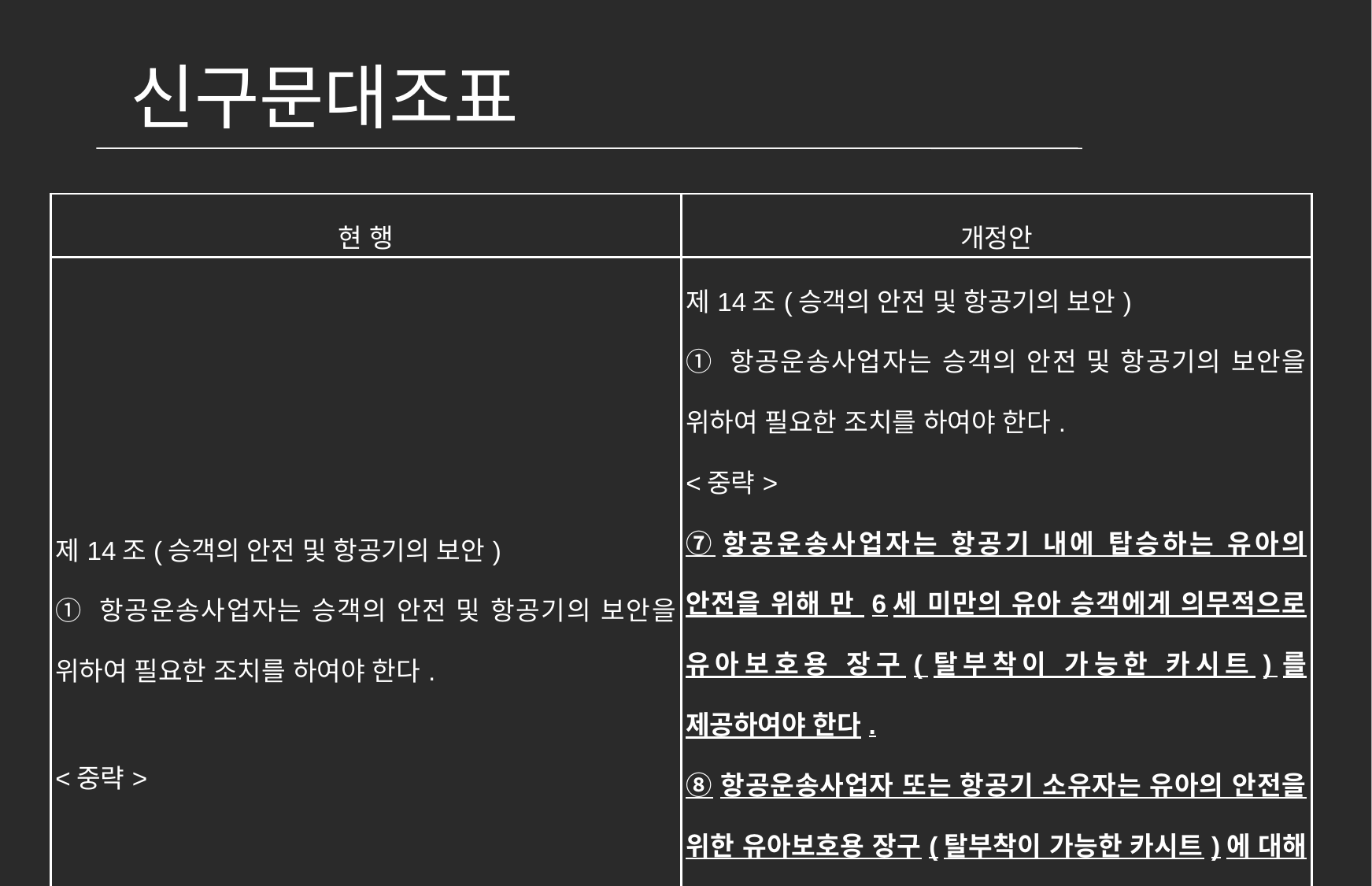

신구문대조표
| 현 행 | 개정안 |
| --- | --- |
| 제14조(승객의 안전 및 항공기의 보안) ① 항공운송사업자는 승객의 안전 및 항공기의 보안을 위하여 필요한 조치를 하여야 한다. <중략> | 제14조(승객의 안전 및 항공기의 보안) ① 항공운송사업자는 승객의 안전 및 항공기의 보안을 위하여 필요한 조치를 하여야 한다. <중략> ⑦항공운송사업자는 항공기 내에 탑승하는 유아의 안전을 위해 만 6세 미만의 유아 승객에게 의무적으로 유아보호용 장구(탈부착이 가능한 카시트)를 제공하여야 한다. ⑧항공운송사업자 또는 항공기 소유자는 유아의 안전을 위한 유아보호용 장구(탈부착이 가능한 카시트)에 대해 항공기 내에서 안전하게 사용 할 수 있도록 의무적으로 현재 실시하고 있는 안전 교육의 일부로 포함하여 교육을 받아야 한다. |